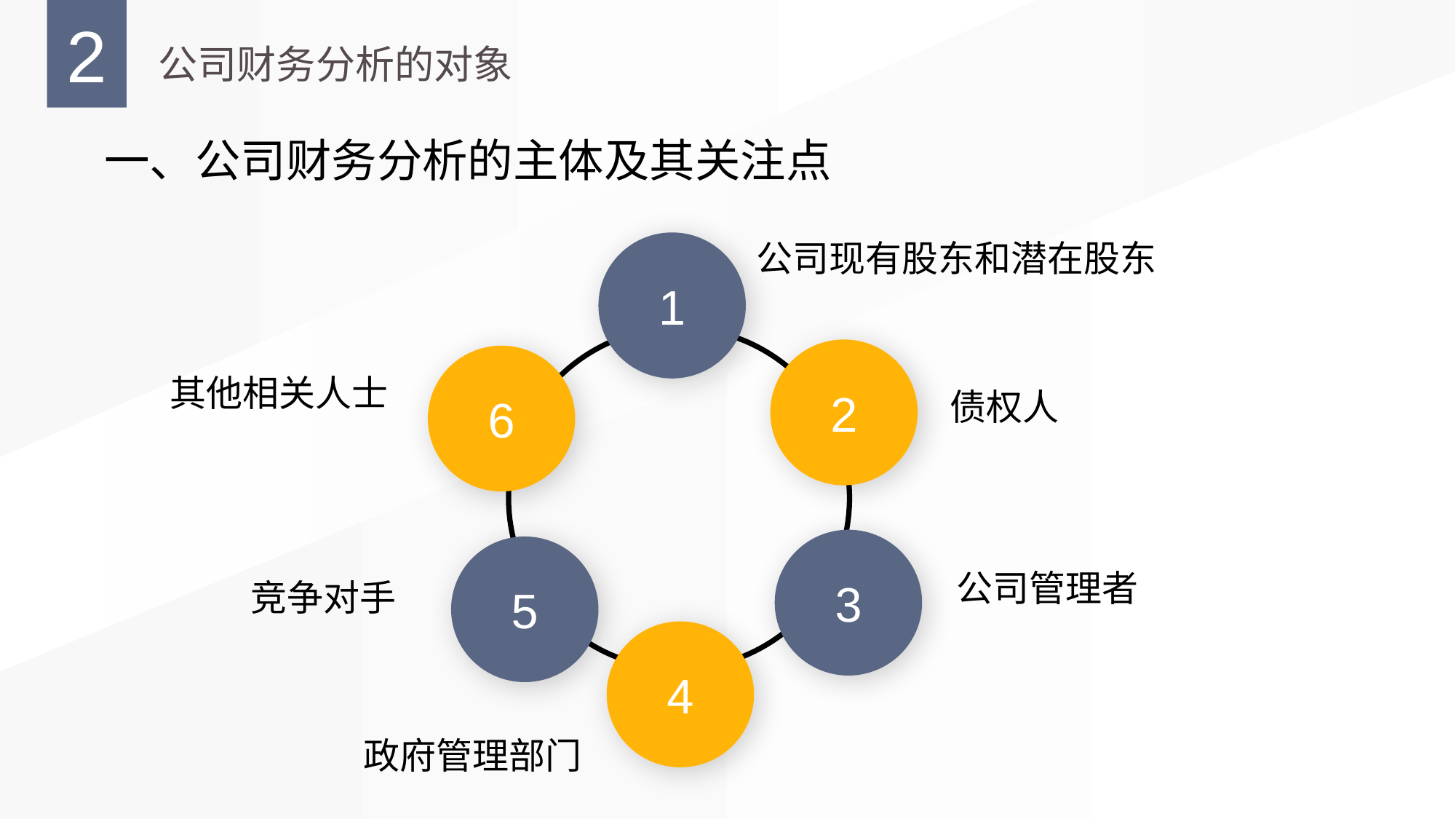

一、公司财务分析的主体及其关注点
公司现有股东和潜在股东
1

2
6
其他相关人士
债权人
3
5
公司管理者
竞争对手
4
政府管理部门